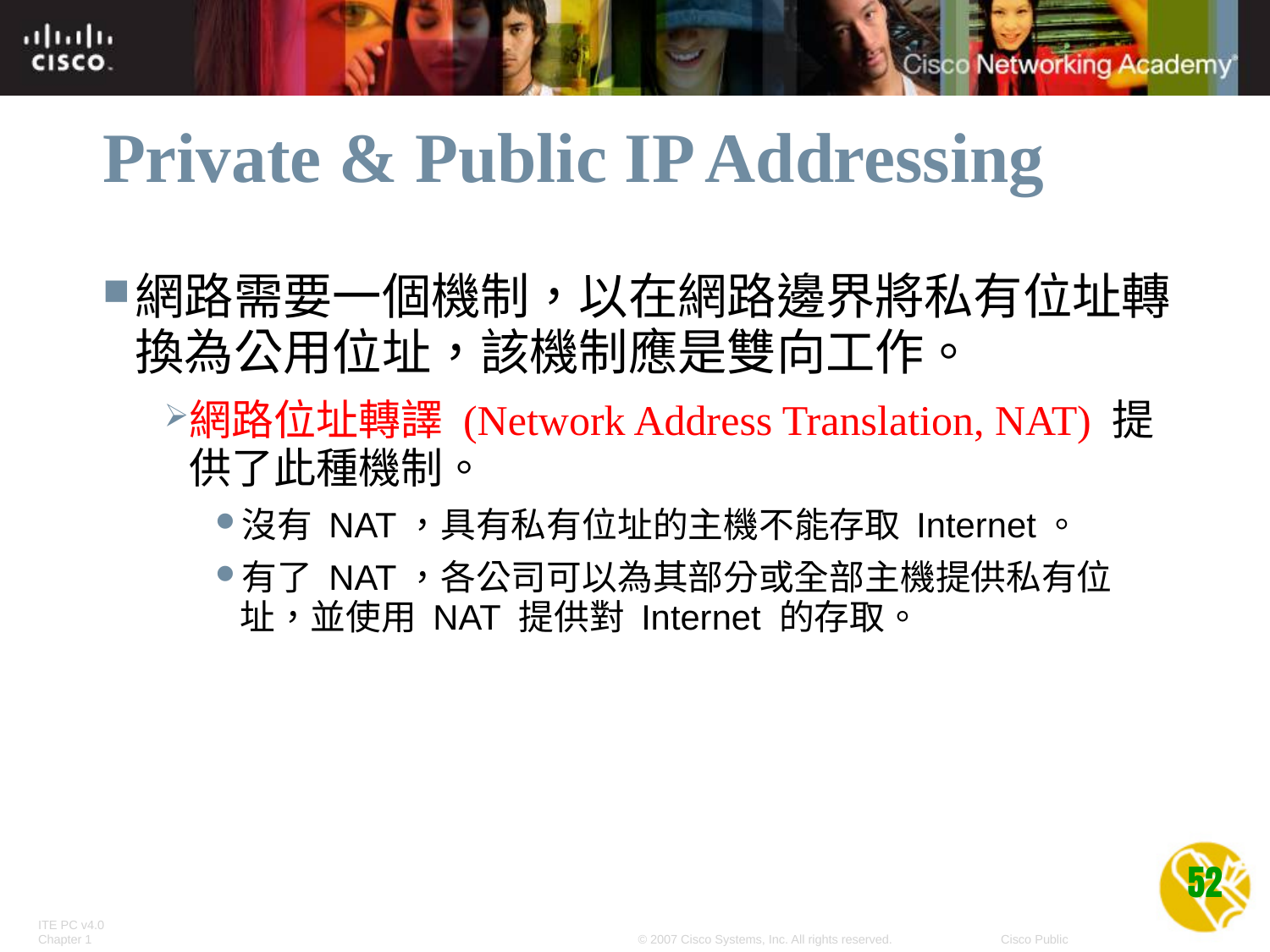

# Private & Public IP Addressing
網路需要一個機制，以在網路邊界將私有位址轉換為公用位址，該機制應是雙向工作。
網路位址轉譯 (Network Address Translation, NAT) 提供了此種機制。
沒有 NAT，具有私有位址的主機不能存取 Internet。
有了 NAT，各公司可以為其部分或全部主機提供私有位址，並使用 NAT 提供對 Internet 的存取。